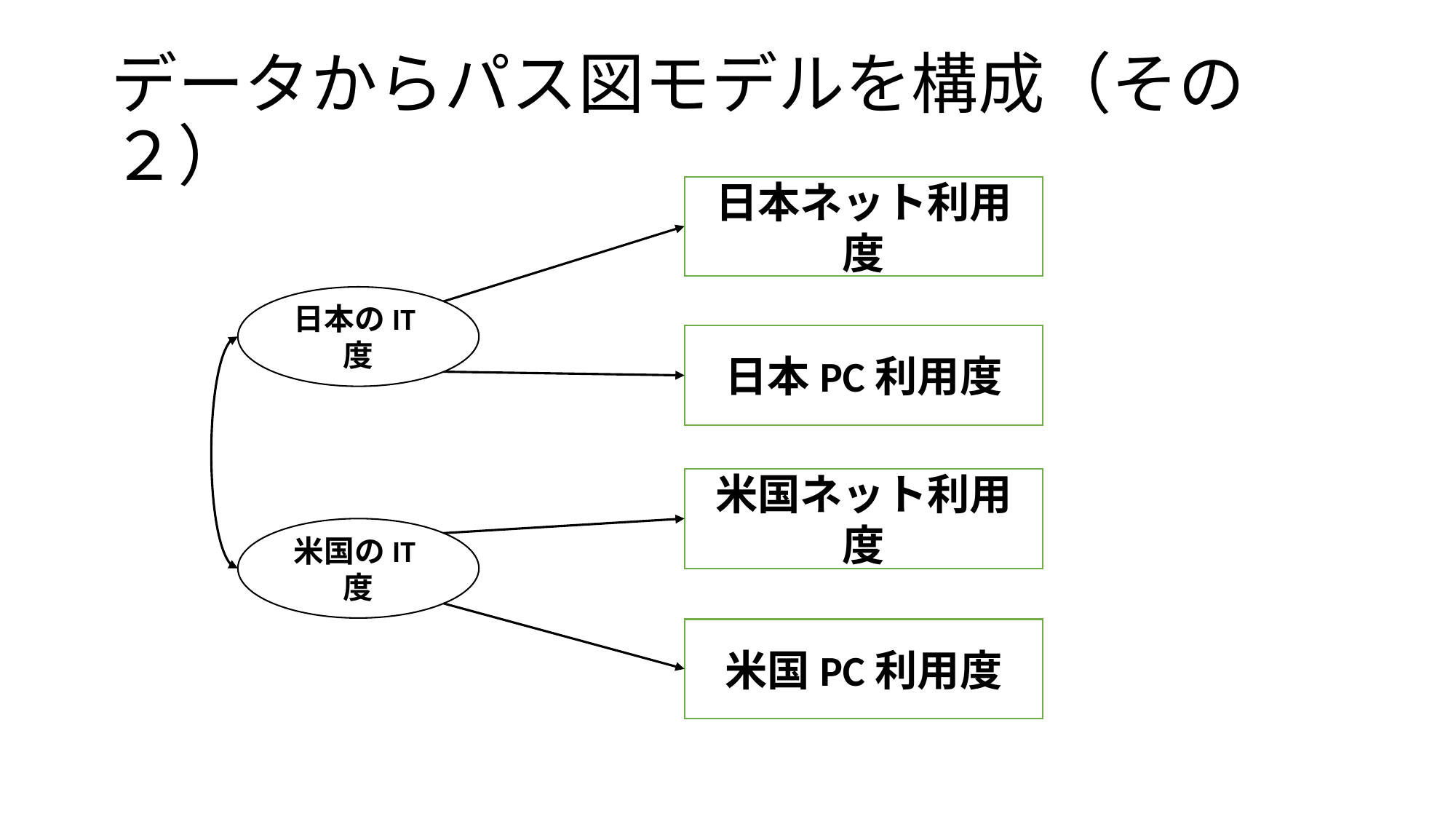

# データからパス図モデルを構成（その２）
日本ネット利用度
日本のIT度
日本PC利用度
米国ネット利用度
米国のIT度
米国PC利用度